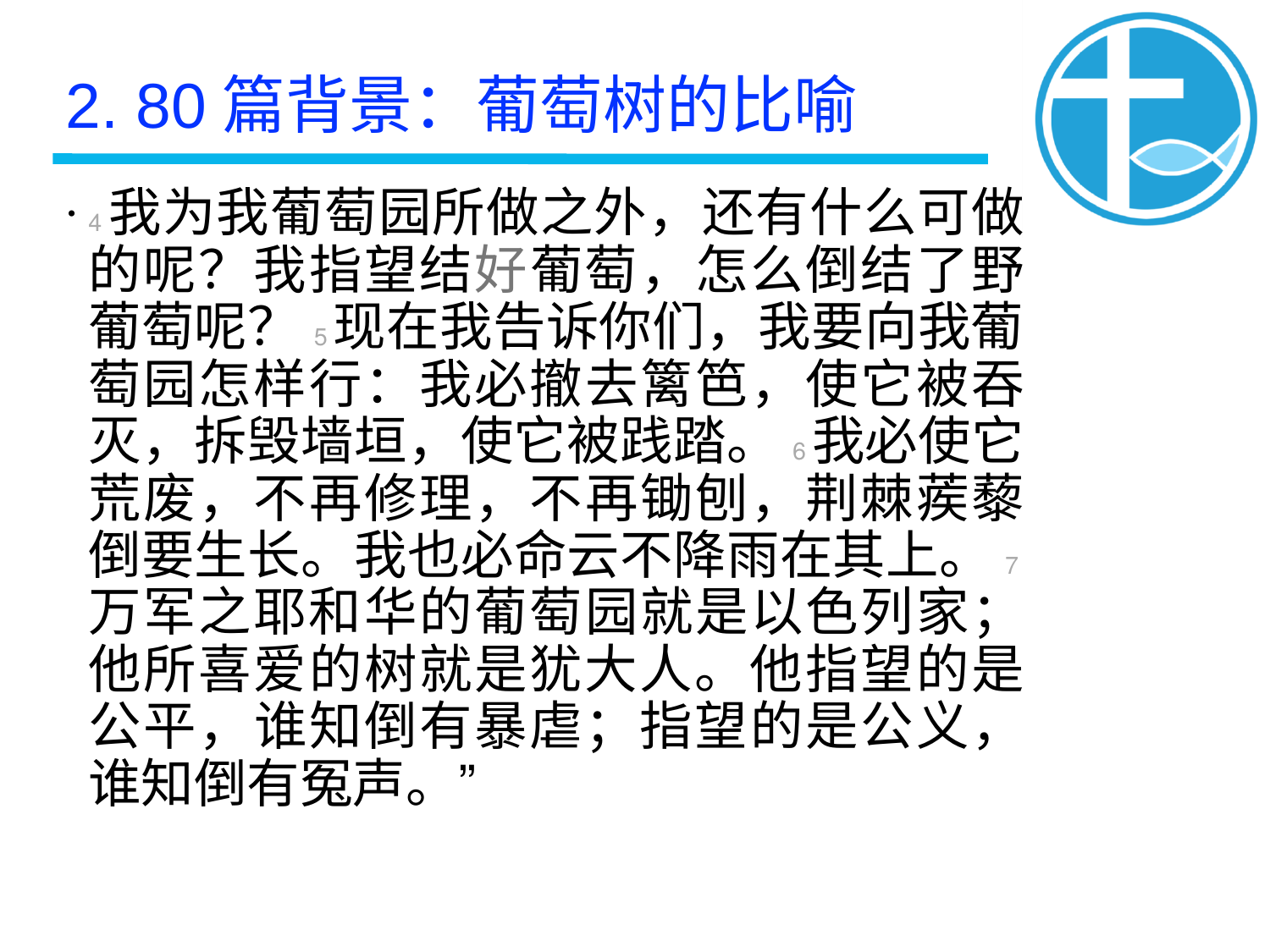

2. 80篇背景：葡萄树的比喻
4我为我葡萄园所做之外，还有什么可做的呢？我指望结好葡萄，怎么倒结了野葡萄呢？5现在我告诉你们，我要向我葡萄园怎样行：我必撤去篱笆，使它被吞灭，拆毁墙垣，使它被践踏。6我必使它荒废，不再修理，不再锄刨，荆棘蒺藜倒要生长。我也必命云不降雨在其上。7万军之耶和华的葡萄园就是以色列家；他所喜爱的树就是犹大人。他指望的是公平，谁知倒有暴虐；指望的是公义，谁知倒有冤声。”